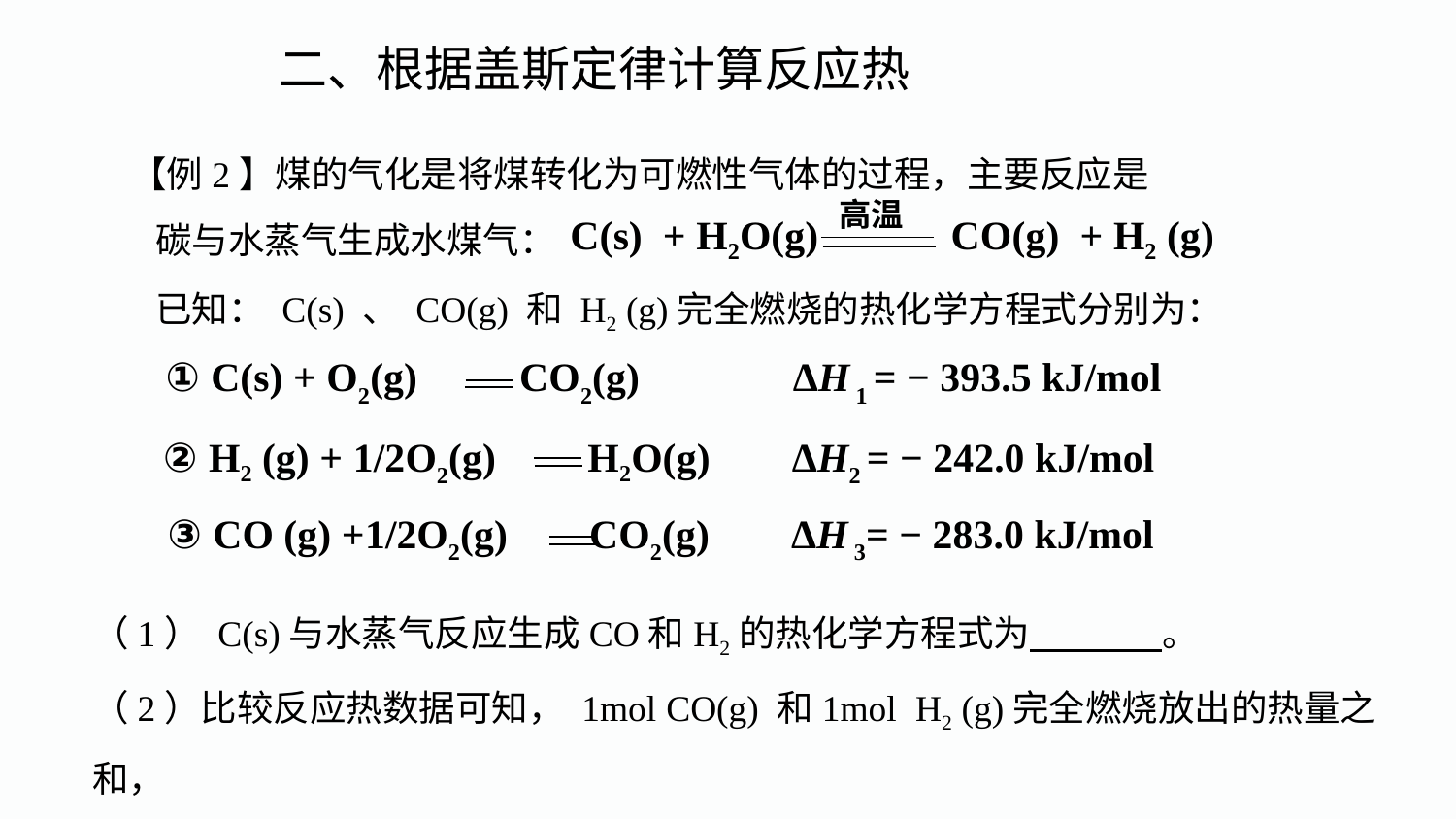

二、根据盖斯定律计算反应热
【例2】煤的气化是将煤转化为可燃性气体的过程，主要反应是
  碳与水蒸气生成水煤气：
  已知： C(s) 、 CO(g) 和 H2 (g)完全燃烧的热化学方程式分别为：
高温
C(s)  + H2O(g)             CO(g)  + H2 (g)
 ① C(s) + O2(g)          CO2(g)               ΔH 1 = − 393.5 kJ/mol
② H2 (g) + 1/2O2(g)         H2O(g)        ΔH2 = − 242.0 kJ/mol
③  CO (g) +1/2O2(g)        CO2(g)        ΔH 3= − 283.0 kJ/mol
（1） C(s)与水蒸气反应生成CO和H2的热化学方程式为                。
（2）比较反应热数据可知， 1mol CO(g) 和1mol  H2 (g)完全燃烧放出的热量之和，
          比1mol C(s)完全燃烧放出的热量            （填“多” 或“少” ）。